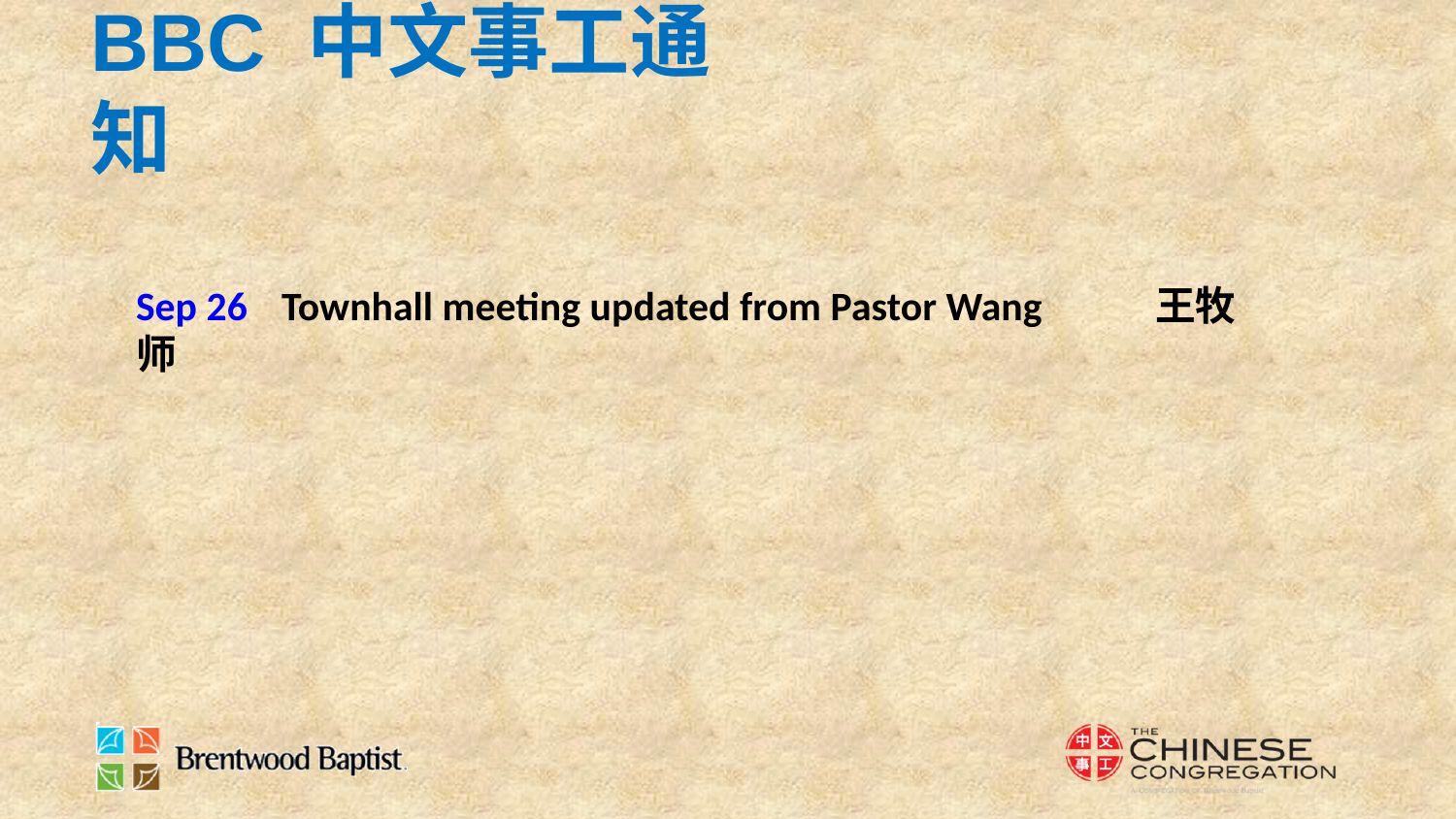

BBC 中文事工通知

Sep 26	Townhall meeting updated from Pastor Wang	王牧师